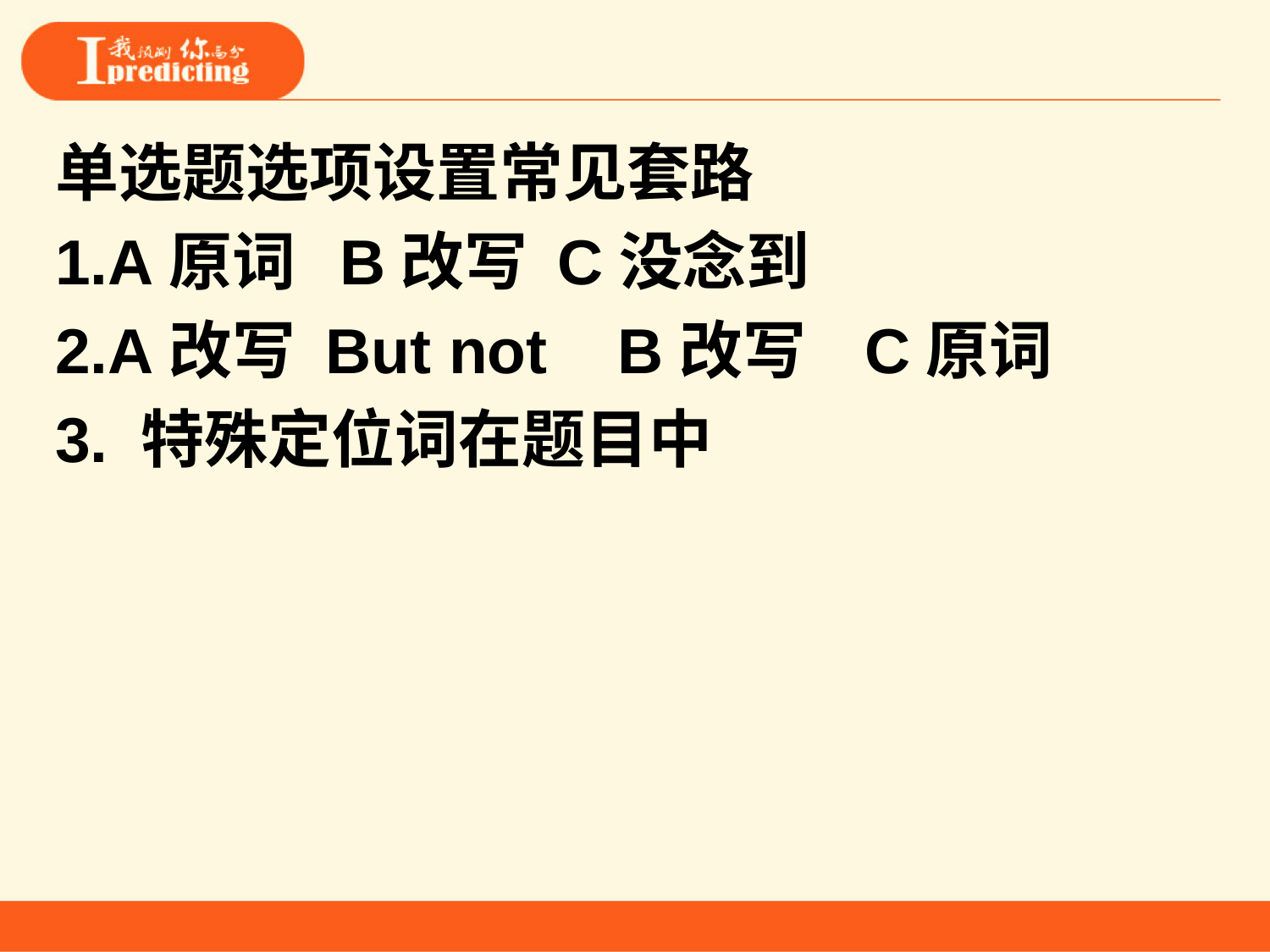

单选题选项设置常见套路
A原词  B改写 C没念到
A改写 But not    B改写   C原词
3. 特殊定位词在题目中